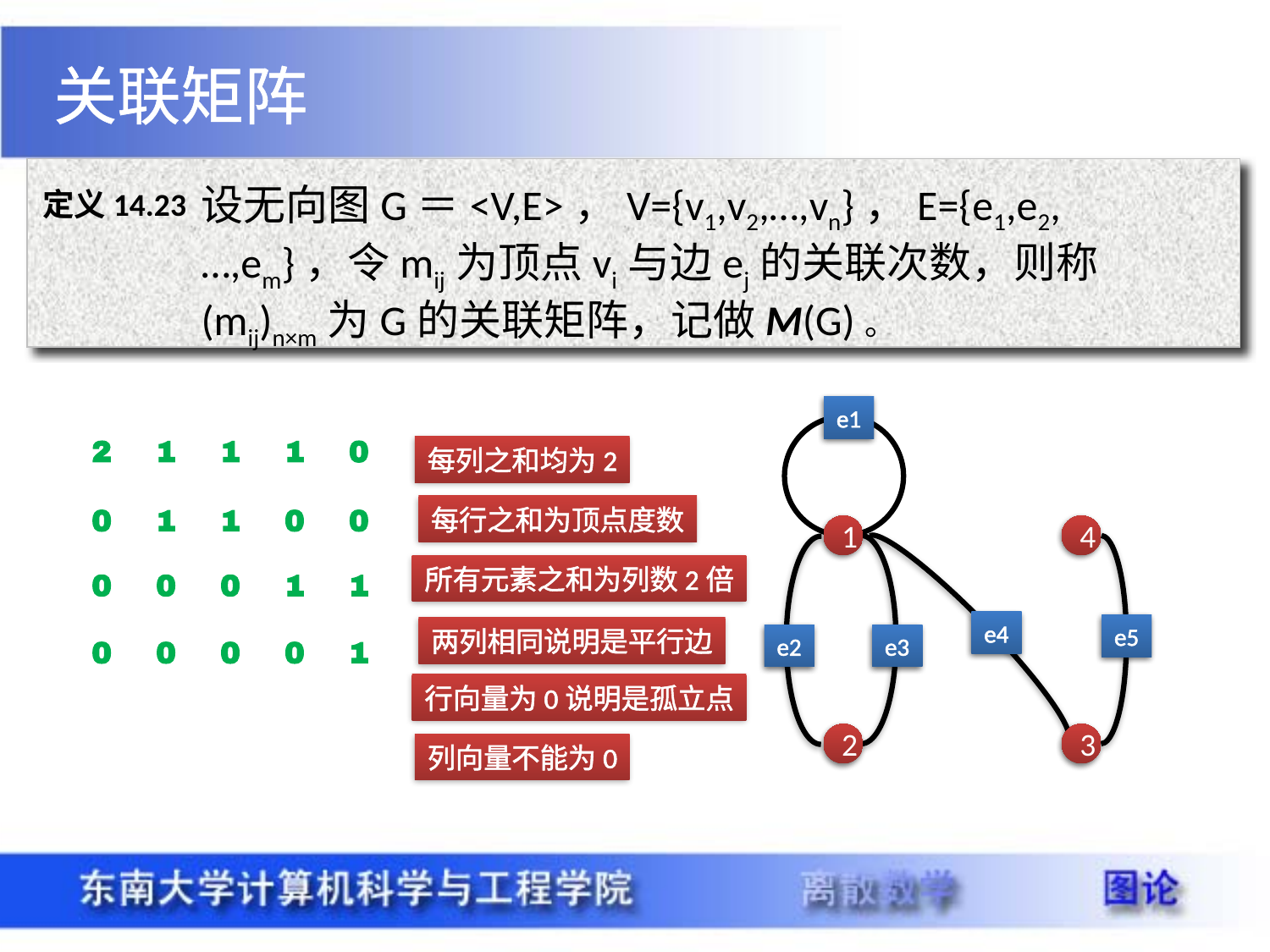

关联矩阵

设无向图G＝<V,E>，V={v1,v2,…,vn}，E={e1,e2,…,em}，令mij为顶点vi与边ej的关联次数，则称(mij)n×m为G的关联矩阵，记做M(G)。
定义14.23
e1
e1

2    1    1    1    0
每列之和均为2
0    1    1    0    0
每行之和为顶点度数
1
1
4
4

所有元素之和为列数2倍
0    0    0    1    1
e4
e4

e5
e5

两列相同说明是平行边
e2
e2
e3
e3
0    0    0    0    1
行向量为0说明是孤立点
2
2
3
3
列向量不能为0